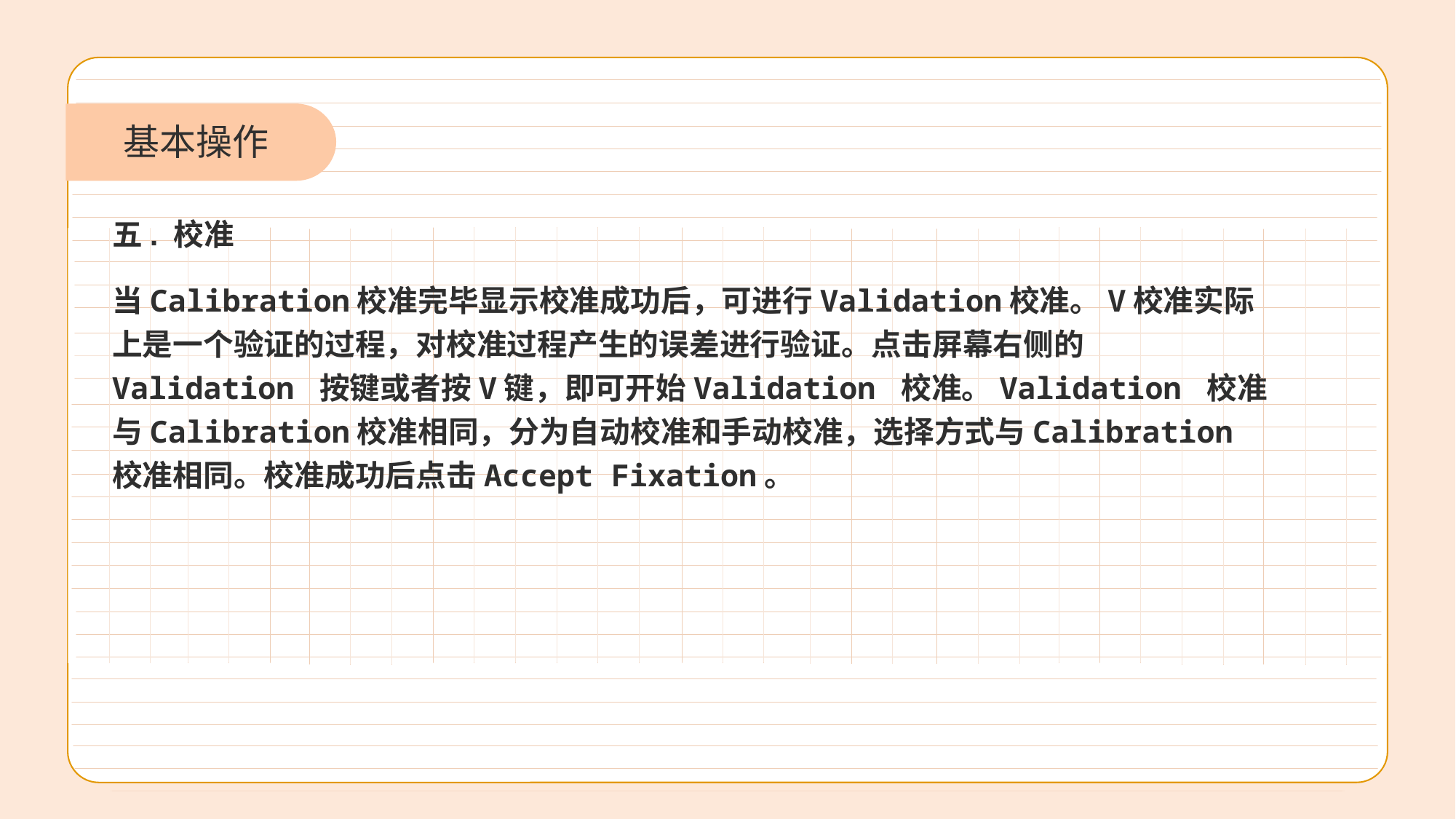

基本操作
五. 校准

当Calibration校准完毕显示校准成功后，可进行Validation校准。V校准实际上是一个验证的过程，对校准过程产生的误差进行验证。点击屏幕右侧的Validation 按键或者按V键，即可开始Validation 校准。Validation 校准与Calibration校准相同，分为自动校准和手动校准，选择方式与Calibration校准相同。校准成功后点击Accept Fixation。